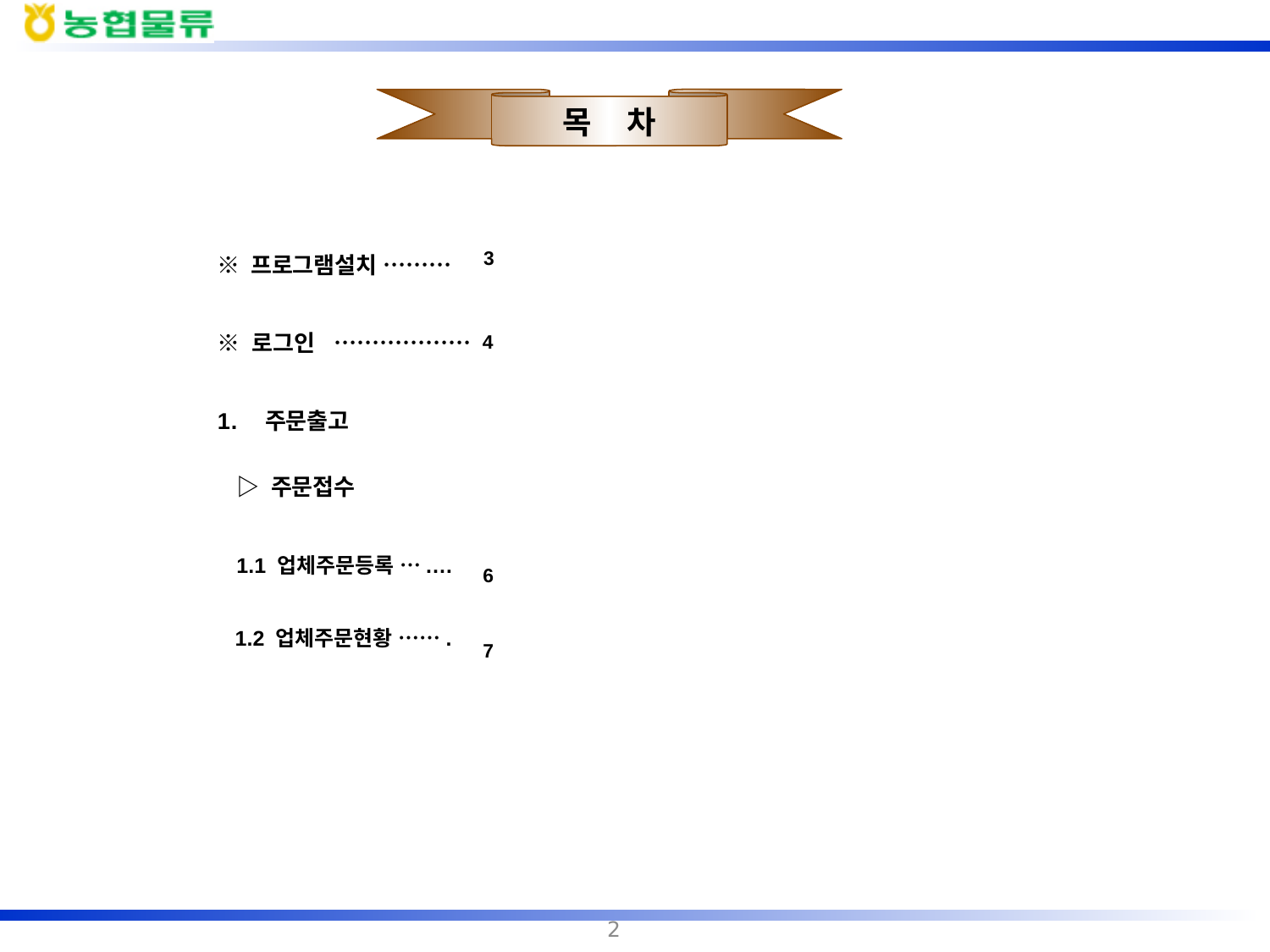

목    차
※ 프로그램설치 ………

※ 로그인   ………………

주문출고
   ▷ 주문접수

   1.1 업체주문등록 ….…

   1.2 업체주문현황 …….

3

4
6
7

2